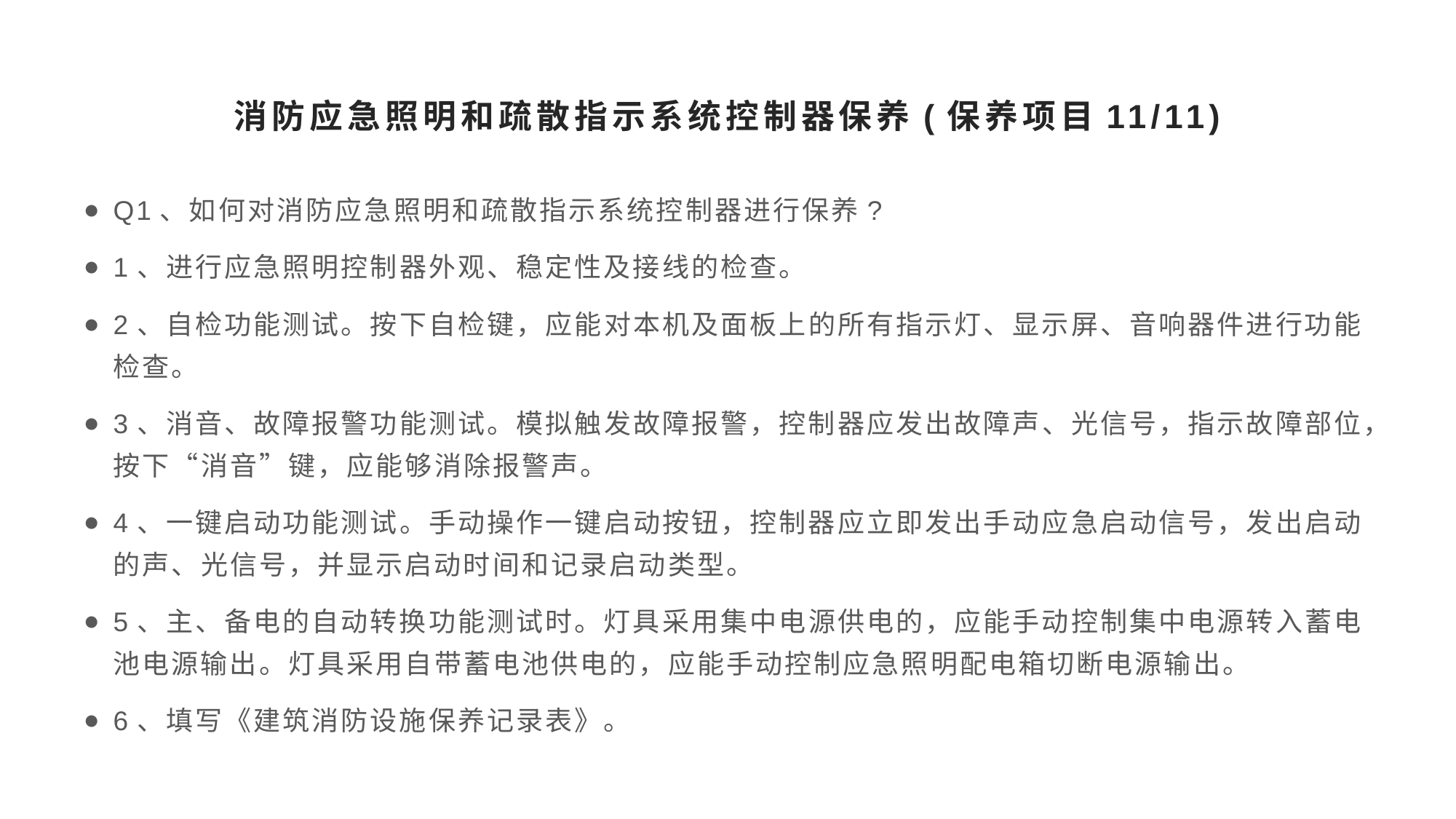

# 消防应急照明和疏散指示系统控制器保养(保养项目11/11)
Q1、如何对消防应急照明和疏散指示系统控制器进行保养?
1、进行应急照明控制器外观、稳定性及接线的检查。
2、自检功能测试。按下自检键，应能对本机及面板上的所有指示灯、显示屏、音响器件进行功能检查。
3、消音、故障报警功能测试。模拟触发故障报警，控制器应发出故障声、光信号，指示故障部位，按下“消音”键，应能够消除报警声。
4、一键启动功能测试。手动操作一键启动按钮，控制器应立即发出手动应急启动信号，发出启动的声、光信号，并显示启动时间和记录启动类型。
5、主、备电的自动转换功能测试时。灯具采用集中电源供电的，应能手动控制集中电源转入蓄电池电源输出。灯具采用自带蓄电池供电的，应能手动控制应急照明配电箱切断电源输出。
6、填写《建筑消防设施保养记录表》。
12